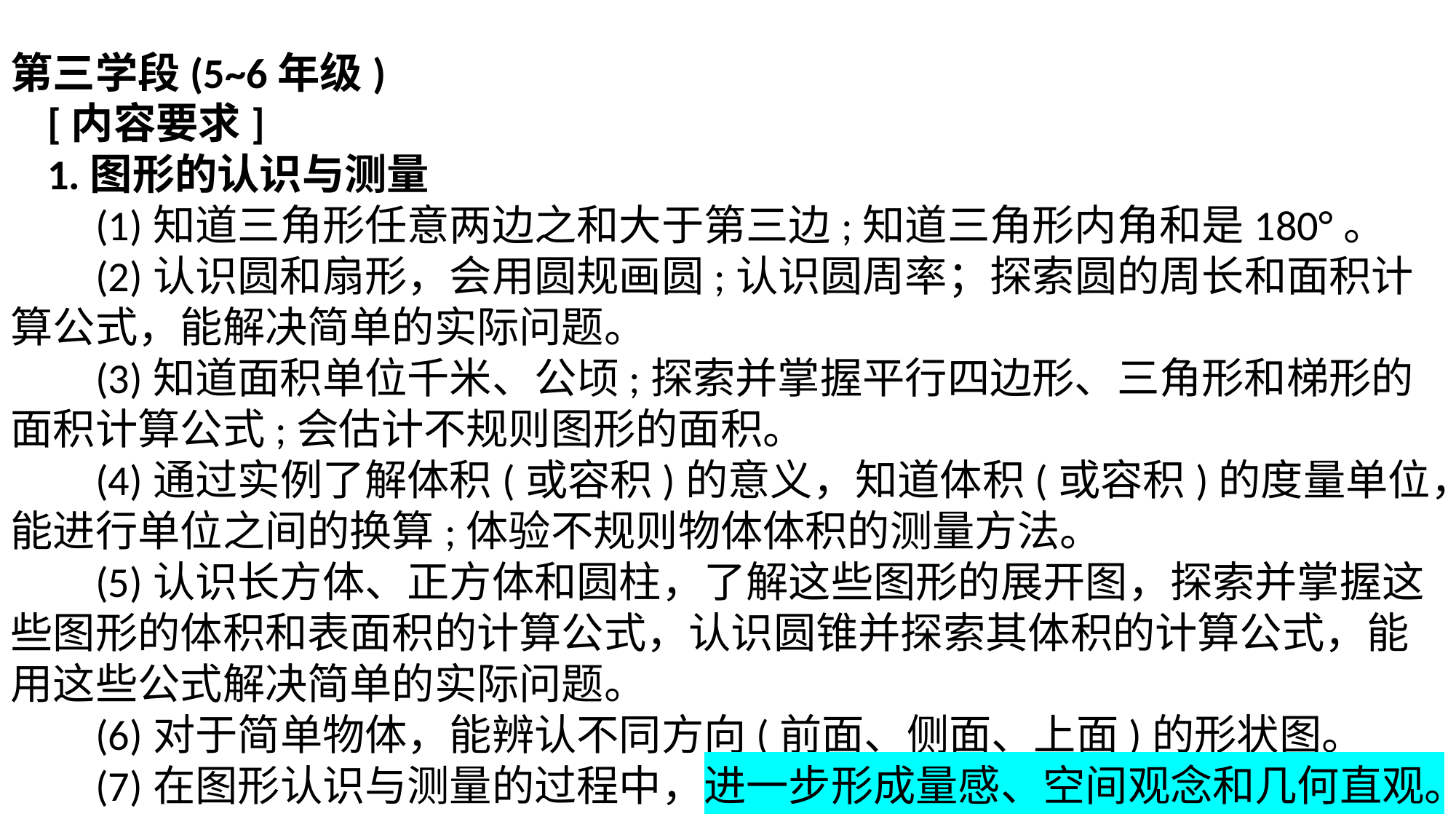

第三学段(5~6年级)[内容要求]
1.图形的认识与测量
     (1)知道三角形任意两边之和大于第三边;知道三角形内角和是180°。
     (2)认识圆和扇形，会用圆规画圆;认识圆周率；探索圆的周长和面积计算公式，能解决简单的实际问题。
     (3)知道面积单位千米、公顷;探索并掌握平行四边形、三角形和梯形的面积计算公式;会估计不规则图形的面积。
     (4)通过实例了解体积(或容积)的意义，知道体积(或容积)的度量单位，能进行单位之间的换算;体验不规则物体体积的测量方法。
     (5)认识长方体、正方体和圆柱，了解这些图形的展开图，探索并掌握这些图形的体积和表面积的计算公式，认识圆锥并探索其体积的计算公式，能用这些公式解决简单的实际问题。
     (6)对于简单物体，能辨认不同方向(前面、侧面、上面)的形状图。
     (7)在图形认识与测量的过程中，进一步形成量感、空间观念和几何直观。